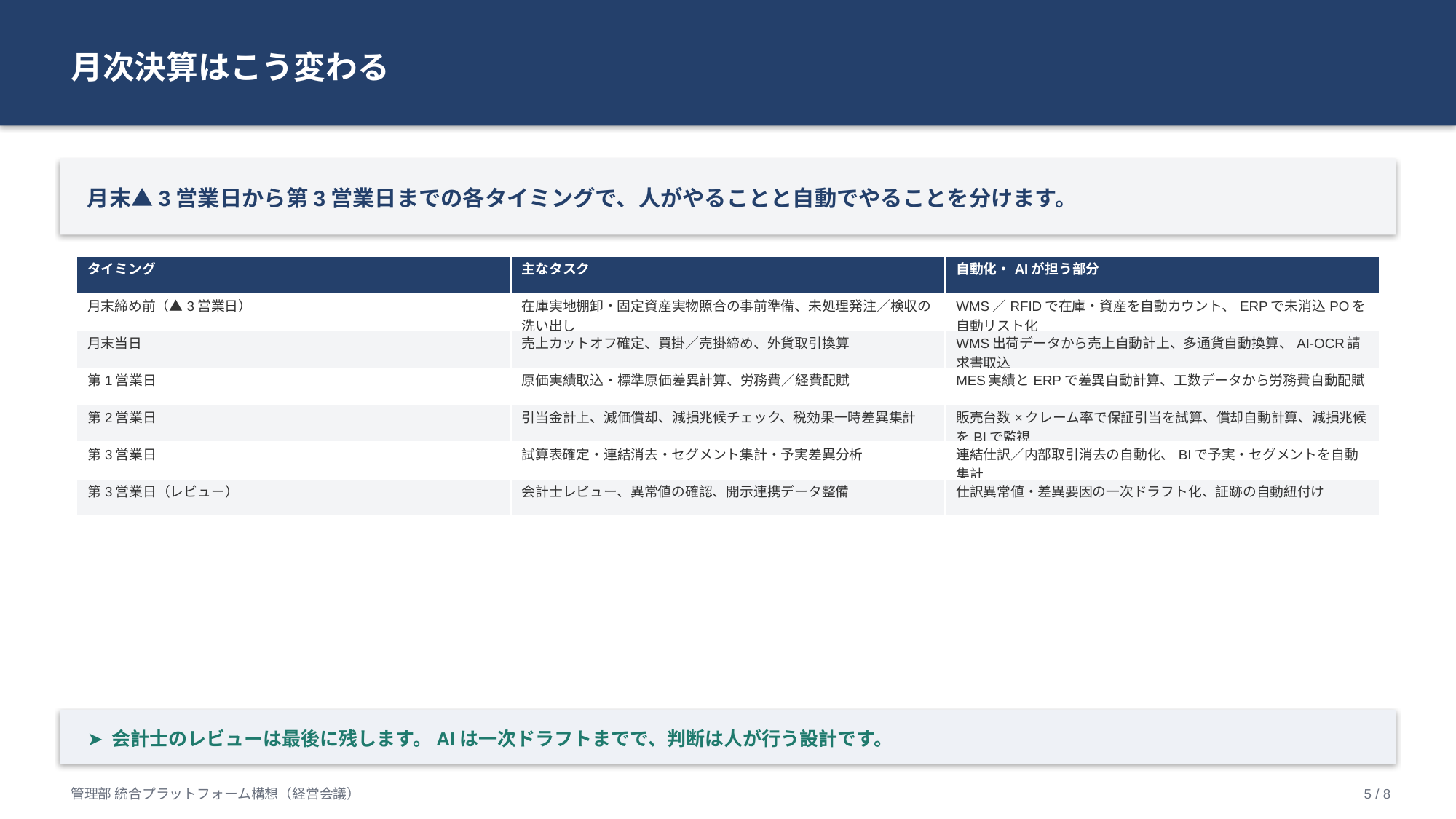

月次決算はこう変わる

月末▲3営業日から第3営業日までの各タイミングで、人がやることと自動でやることを分けます。
| タイミング | 主なタスク | 自動化・AIが担う部分 |
| --- | --- | --- |
| 月末締め前（▲3営業日） | 在庫実地棚卸・固定資産実物照合の事前準備、未処理発注／検収の洗い出し | WMS／RFIDで在庫・資産を自動カウント、ERPで未消込POを自動リスト化 |
| 月末当日 | 売上カットオフ確定、買掛／売掛締め、外貨取引換算 | WMS出荷データから売上自動計上、多通貨自動換算、AI-OCR請求書取込 |
| 第1営業日 | 原価実績取込・標準原価差異計算、労務費／経費配賦 | MES実績とERPで差異自動計算、工数データから労務費自動配賦 |
| 第2営業日 | 引当金計上、減価償却、減損兆候チェック、税効果一時差異集計 | 販売台数×クレーム率で保証引当を試算、償却自動計算、減損兆候をBIで監視 |
| 第3営業日 | 試算表確定・連結消去・セグメント集計・予実差異分析 | 連結仕訳／内部取引消去の自動化、BIで予実・セグメントを自動集計 |
| 第3営業日（レビュー） | 会計士レビュー、異常値の確認、開示連携データ整備 | 仕訳異常値・差異要因の一次ドラフト化、証跡の自動紐付け |

➤ 会計士のレビューは最後に残します。AIは一次ドラフトまでで、判断は人が行う設計です。
管理部 統合プラットフォーム構想（経営会議）
5 / 8